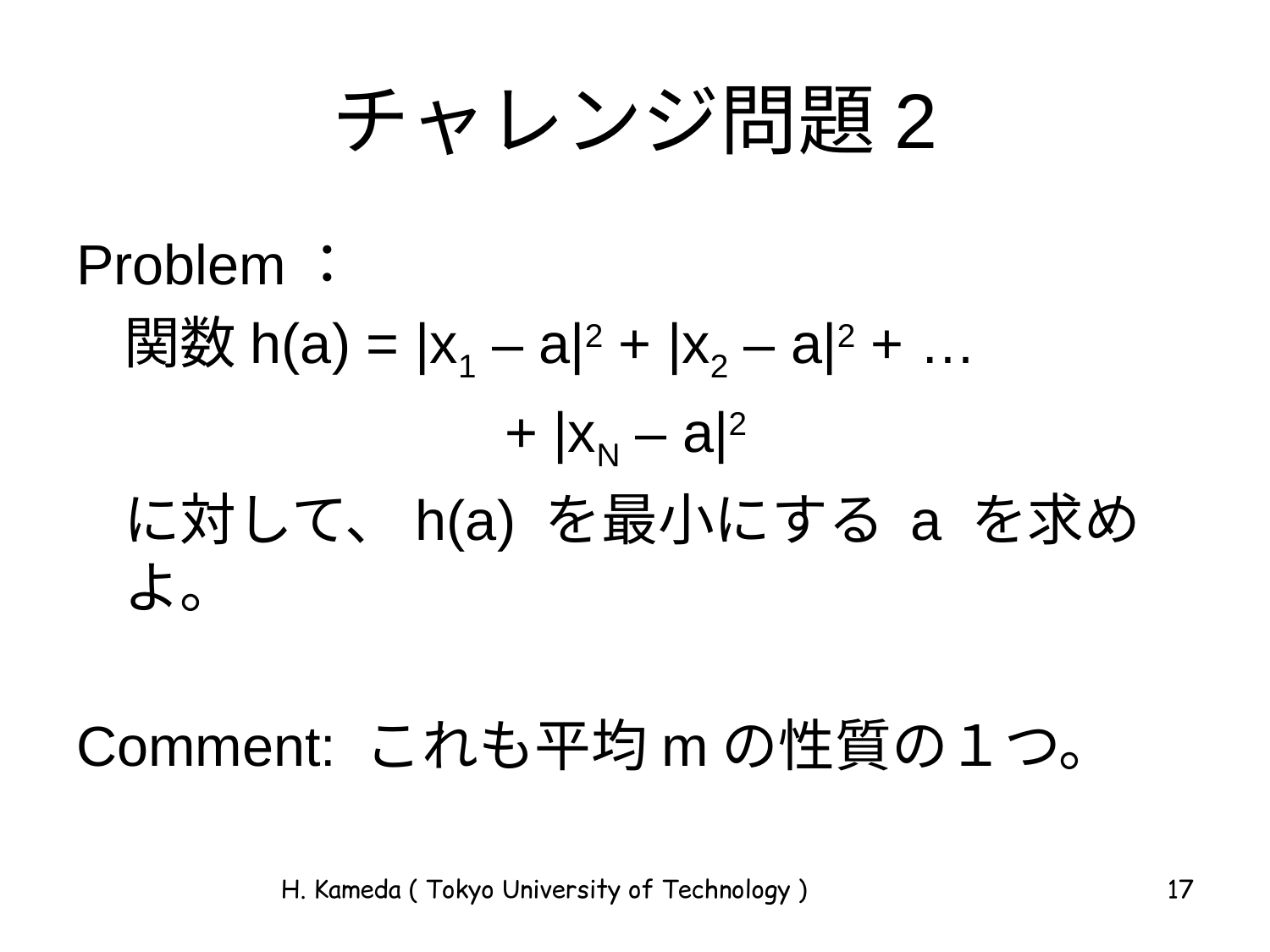

# チャレンジ問題2
Problem：
	関数h(a) = |x1 – a|2 + |x2 – a|2 + …
				+ |xN – a|2
	に対して、h(a) を最小にする a を求めよ。

Comment: これも平均mの性質の１つ。

H. Kameda ( Tokyo University of Technology )
17